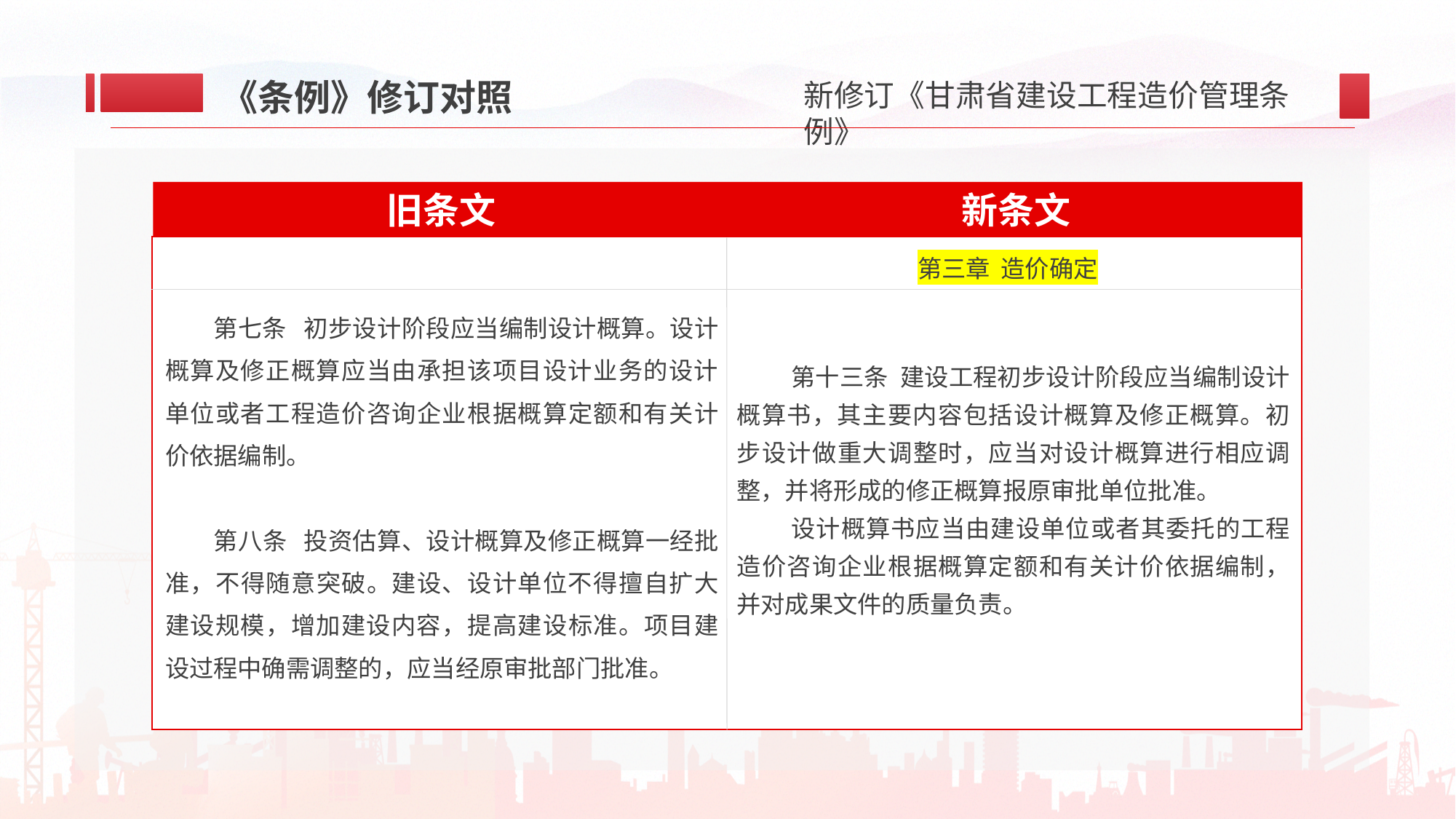

《条例》修订对照
新条文
旧条文

第十三条  建设工程初步设计阶段应当编制设计概算书，其主要内容包括设计概算及修正概算。初步设计做重大调整时，应当对设计概算进行相应调整，并将形成的修正概算报原审批单位批准。
设计概算书应当由建设单位或者其委托的工程造价咨询企业根据概算定额和有关计价依据编制，并对成果文件的质量负责。
第三章  造价确定
第七条   初步设计阶段应当编制设计概算。设计概算及修正概算应当由承担该项目设计业务的设计单位或者工程造价咨询企业根据概算定额和有关计价依据编制。

第八条   投资估算、设计概算及修正概算一经批准，不得随意突破。建设、设计单位不得擅自扩大建设规模，增加建设内容，提高建设标准。项目建设过程中确需调整的，应当经原审批部门批准。